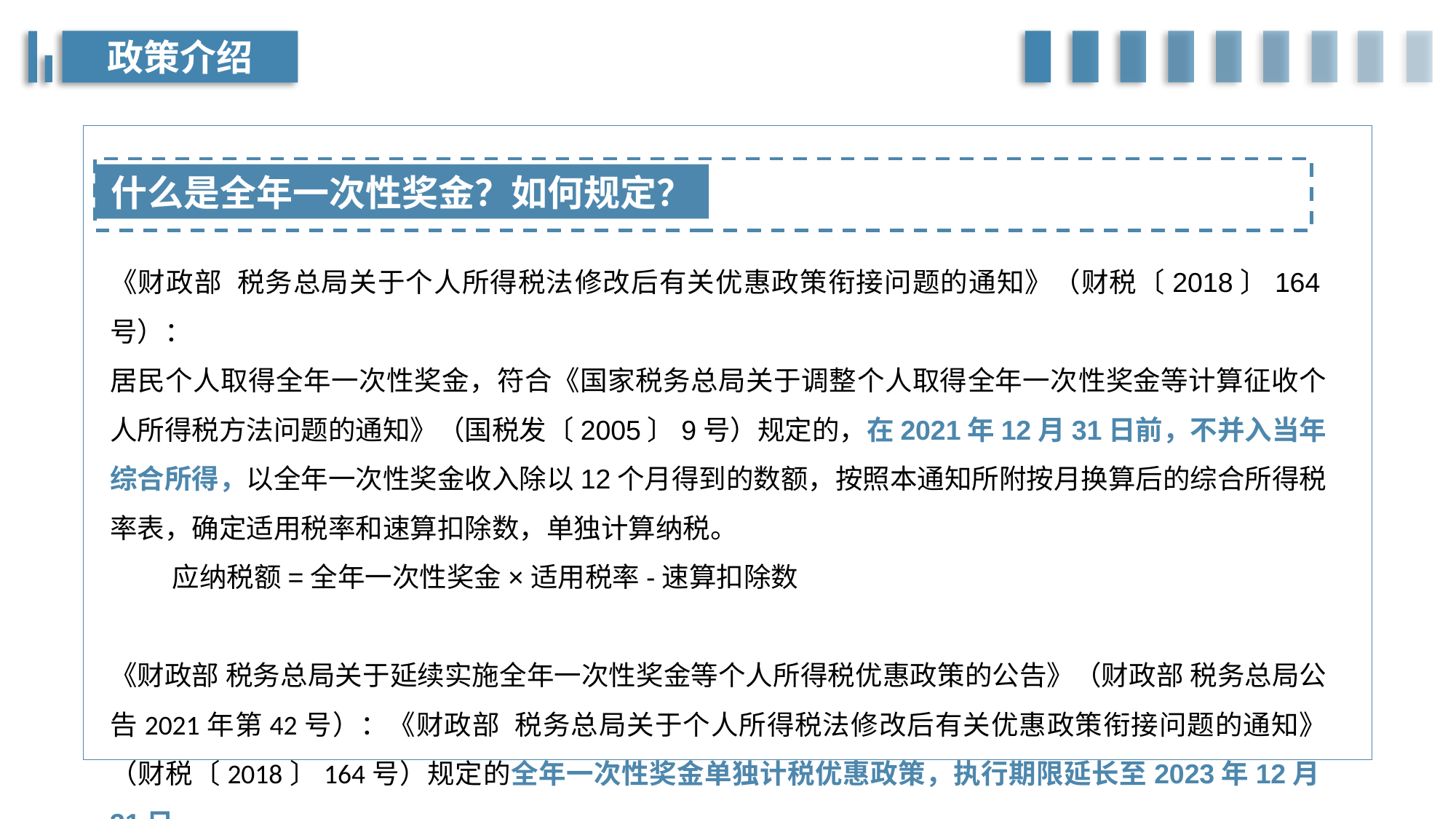

政策介绍

什么是全年一次性奖金？如何规定？
《财政部 税务总局关于个人所得税法修改后有关优惠政策衔接问题的通知》（财税〔2018〕164号）：
居民个人取得全年一次性奖金，符合《国家税务总局关于调整个人取得全年一次性奖金等计算征收个人所得税方法问题的通知》（国税发〔2005〕9号）规定的，在2021年12月31日前，不并入当年综合所得，以全年一次性奖金收入除以12个月得到的数额，按照本通知所附按月换算后的综合所得税率表，确定适用税率和速算扣除数，单独计算纳税。
         应纳税额=全年一次性奖金×适用税率-速算扣除数

《财政部 税务总局关于延续实施全年一次性奖金等个人所得税优惠政策的公告》（财政部 税务总局公告2021年第42号）：《财政部 税务总局关于个人所得税法修改后有关优惠政策衔接问题的通知》（财税〔2018〕164号）规定的全年一次性奖金单独计税优惠政策，执行期限延长至2023年12月31日。